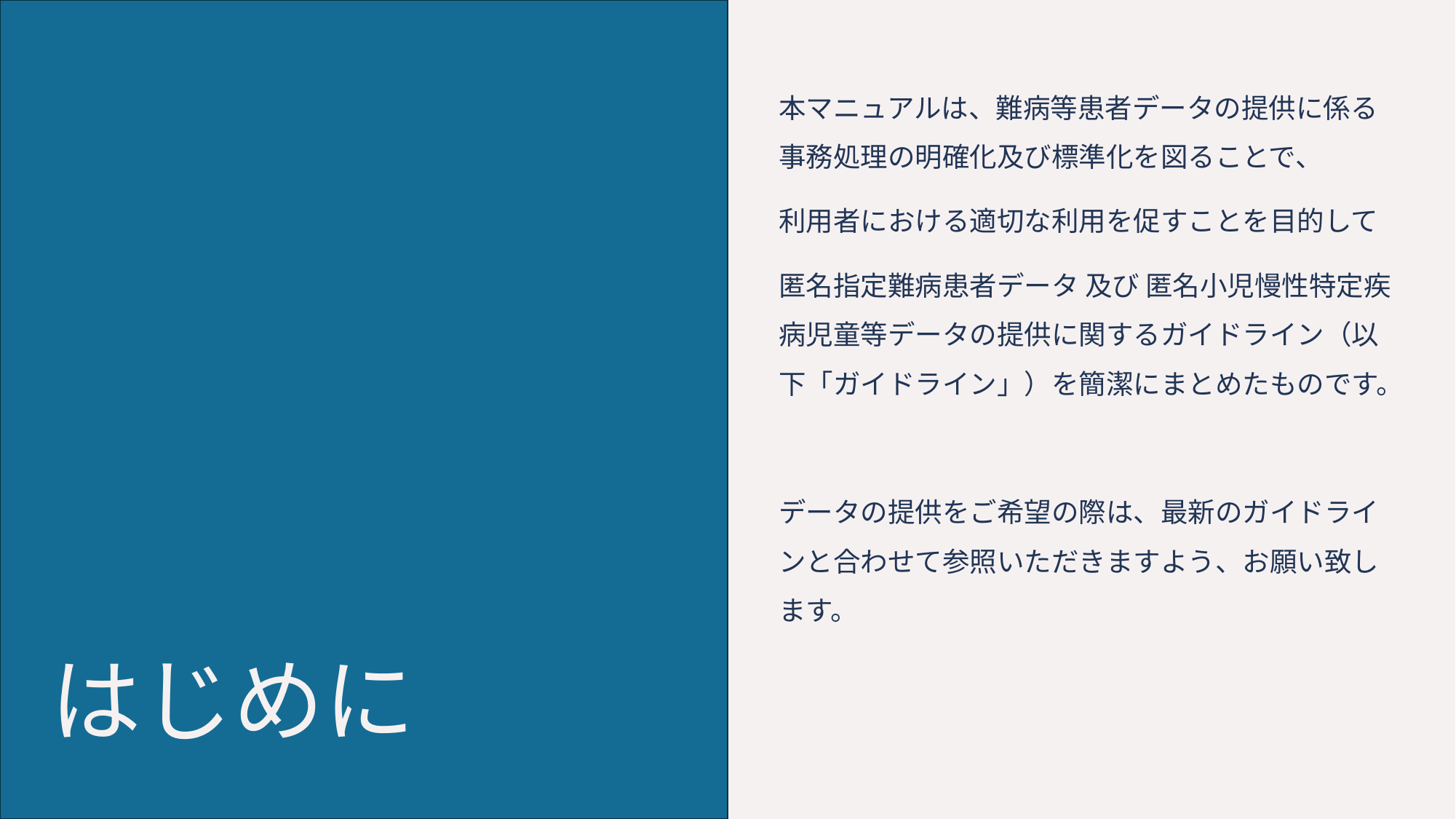

# はじめに
本マニュアルは、難病等患者データの提供に係る事務処理の明確化及び標準化を図ることで、
利用者における適切な利用を促すことを目的して
匿名指定難病患者データ 及び 匿名小児慢性特定疾病児童等データの提供に関するガイドライン（以下「ガイドライン」）を簡潔にまとめたものです。

データの提供をご希望の際は、最新のガイドラインと合わせて参照いただきますよう、お願い致します。
2